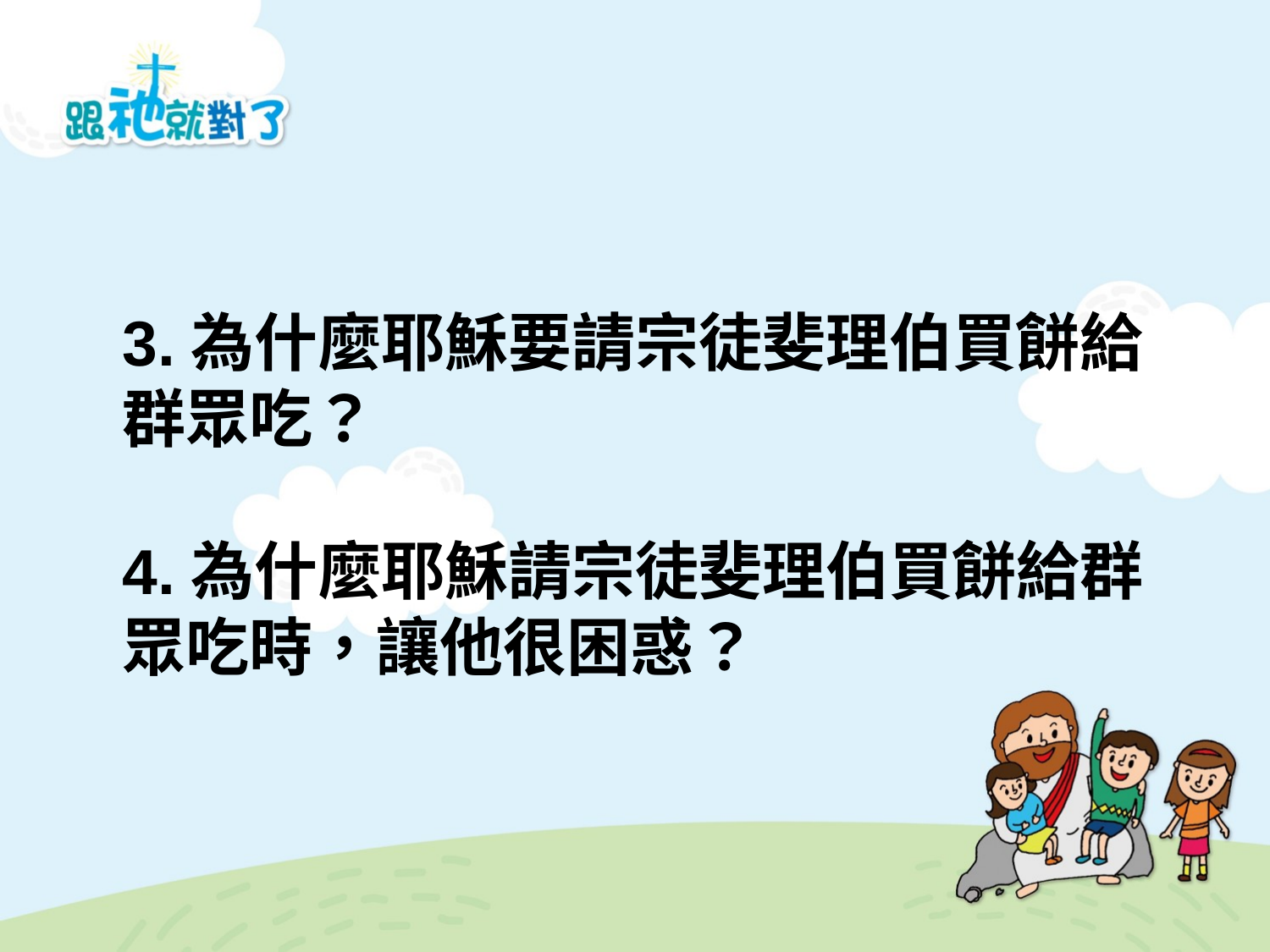

3.為什麼耶穌要請宗徒斐理伯買餅給群眾吃？

4.為什麼耶穌請宗徒斐理伯買餅給群眾吃時，讓他很困惑？